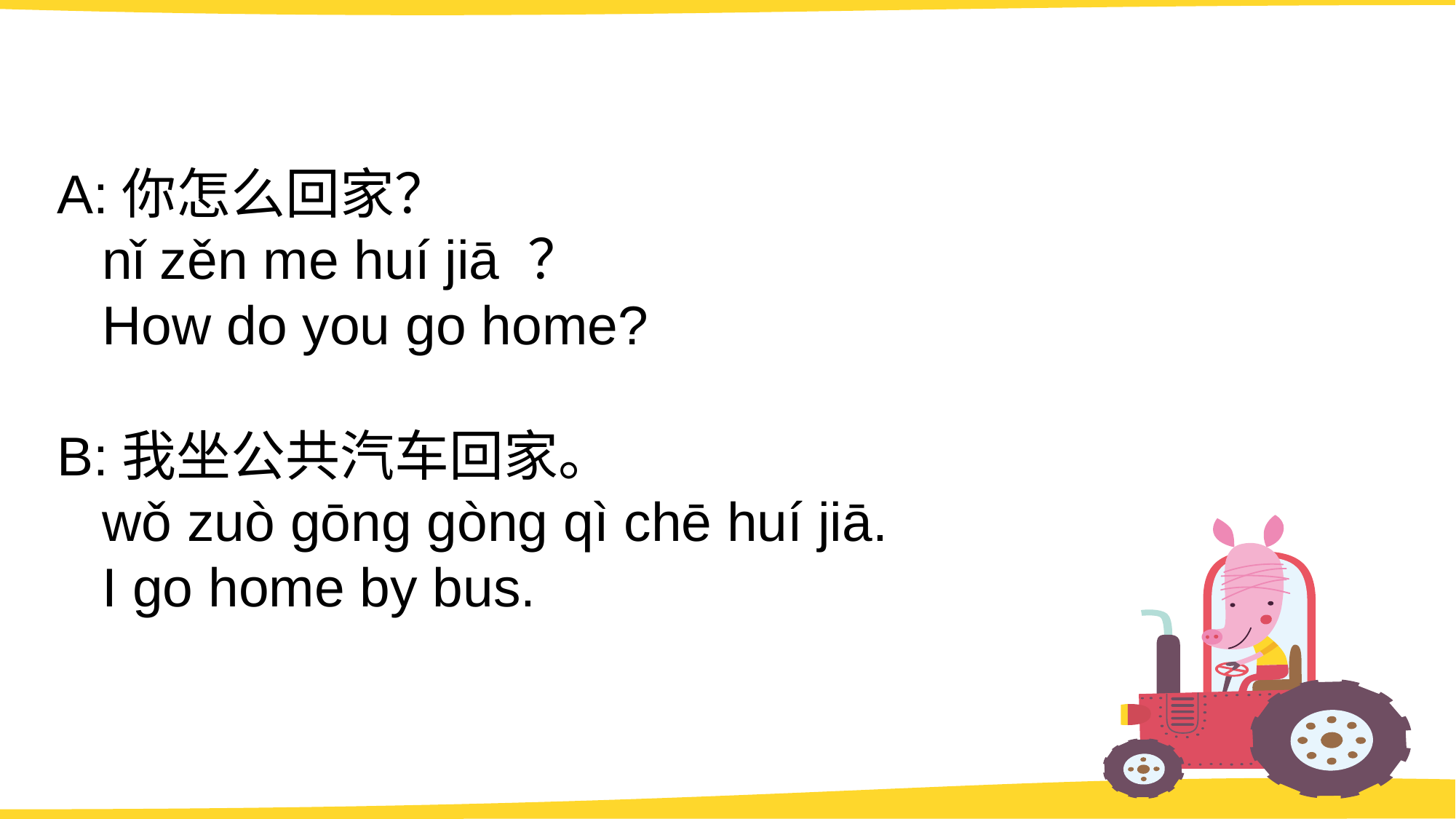

A:你怎么回家？
   nǐ zěn me huí jiā ？
   How do you go home?

B:我坐公共汽车回家。
   wǒ zuò gōng gòng qì chē huí jiā.
   I go home by bus.